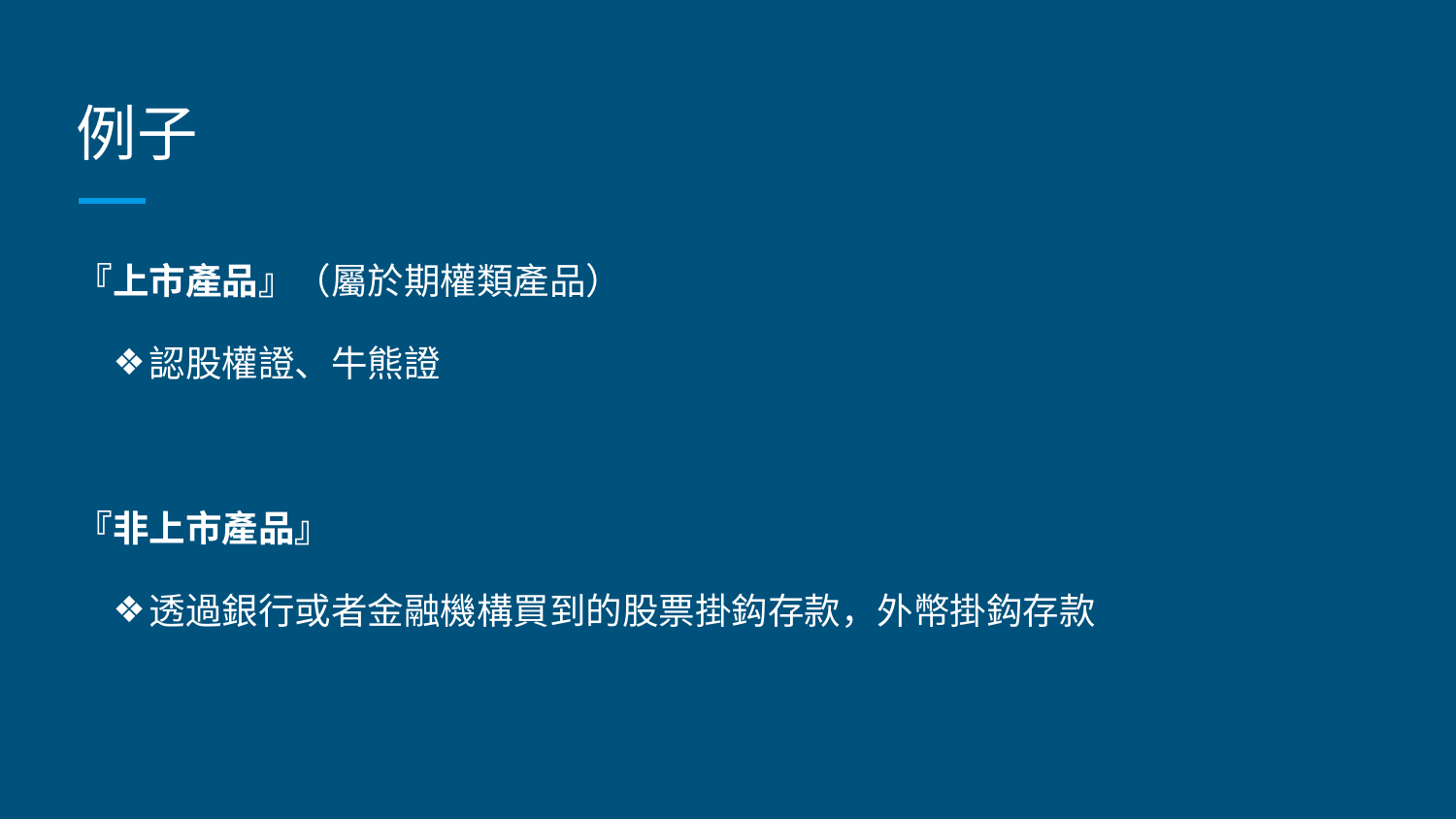

# 例子
『上市產品』（屬於期權類產品）
認股權證、牛熊證

『非上市產品』
透過銀行或者金融機構買到的股票掛鈎存款，外幣掛鈎存款